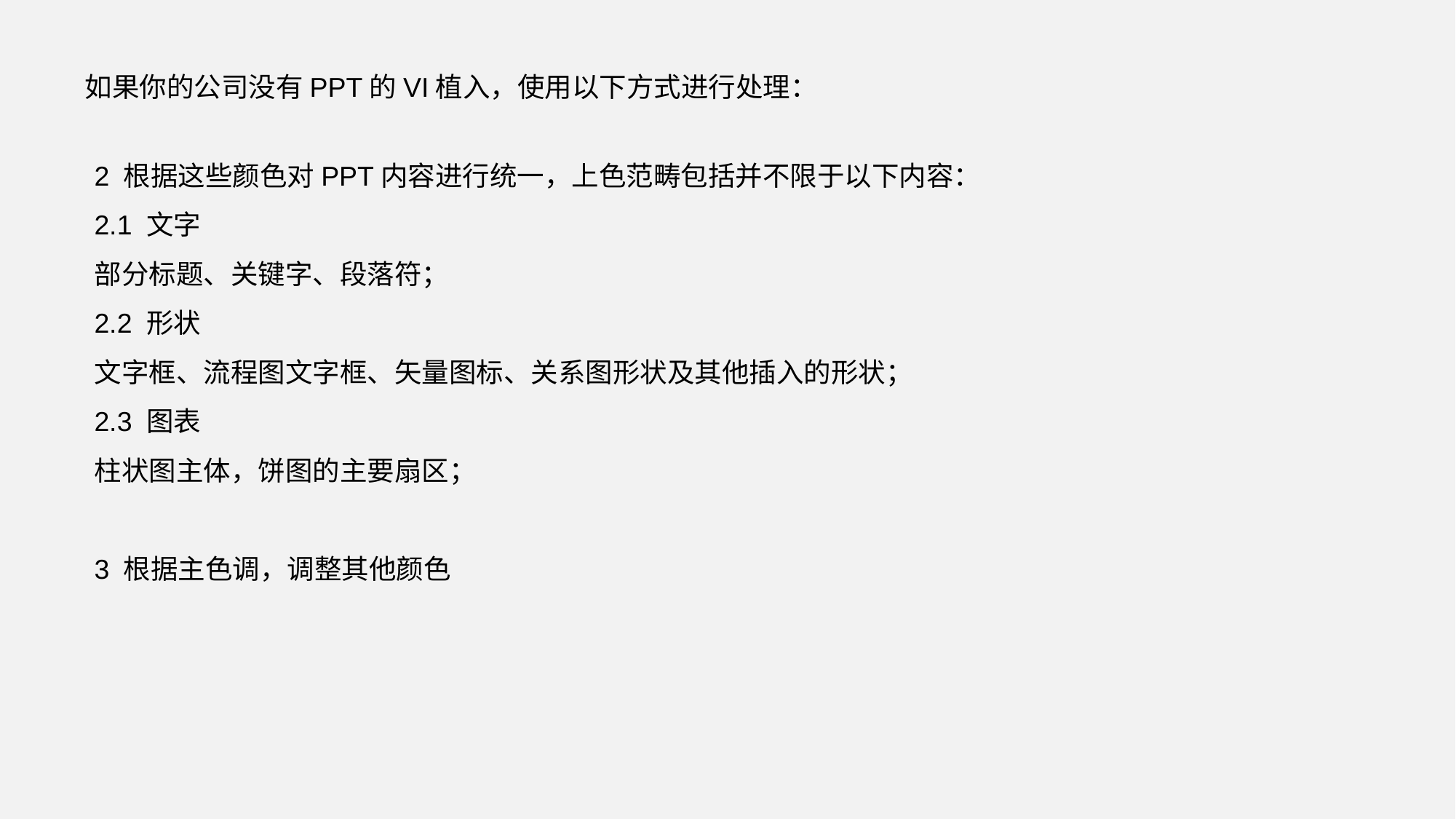

如果你的公司没有PPT的VI植入，使用以下方式进行处理：
2 根据这些颜色对PPT内容进行统一，上色范畴包括并不限于以下内容：
2.1 文字
部分标题、关键字、段落符；
2.2 形状
文字框、流程图文字框、矢量图标、关系图形状及其他插入的形状；
2.3 图表
柱状图主体，饼图的主要扇区；

3 根据主色调，调整其他颜色